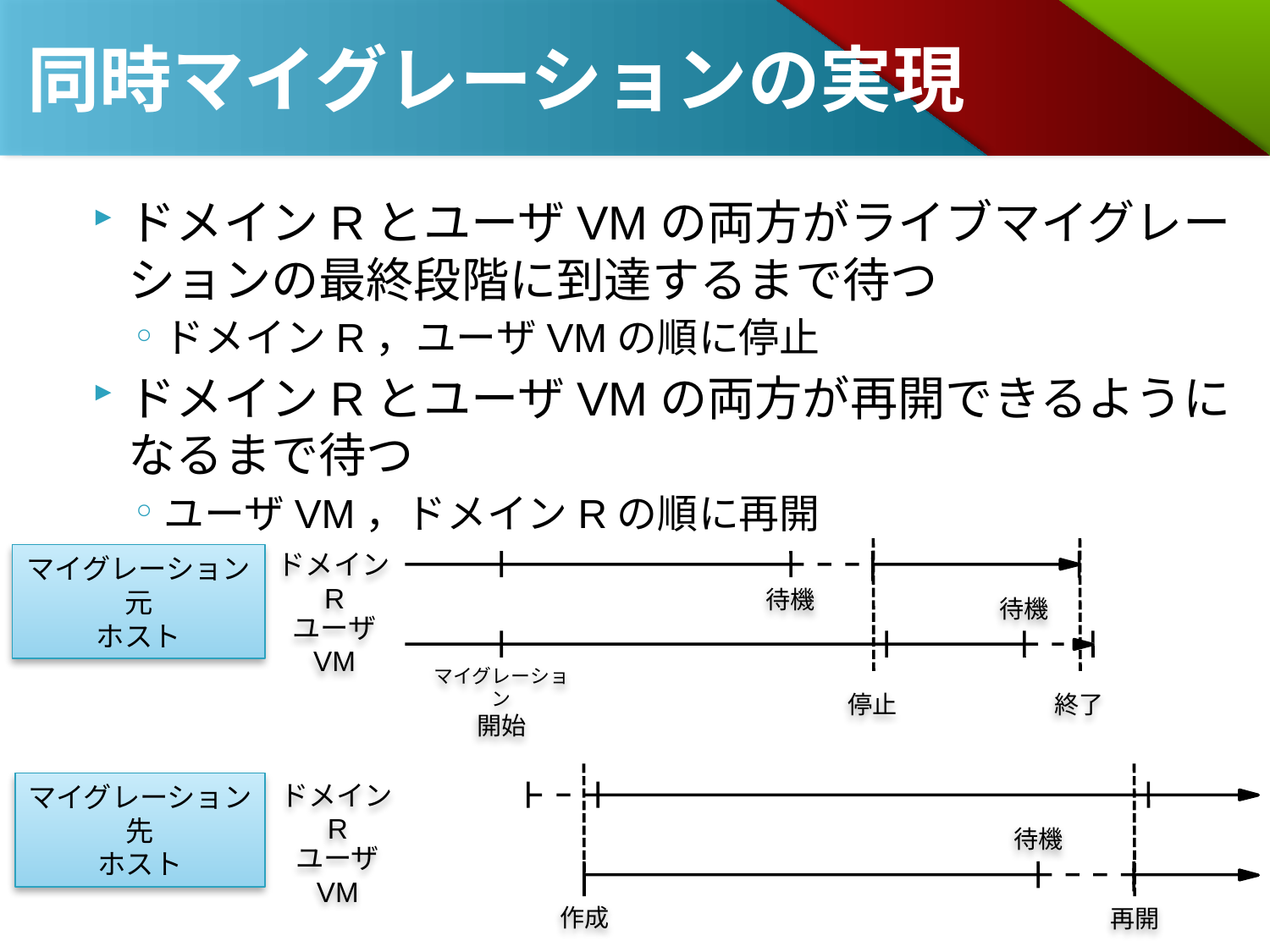

# 同時マイグレーションの実現
ドメインRとユーザVMの両方がライブマイグレーションの最終段階に到達するまで待つ
ドメインR，ユーザVMの順に停止
ドメインRとユーザVMの両方が再開できるようになるまで待つ
ユーザVM，ドメインRの順に再開

ドメインR
マイグレーション元
ホスト
待機
待機
ユーザ
VM
マイグレーション
開始
終了
停止
ドメインR
マイグレーション先
ホスト
待機
ユーザ
VM
作成
再開